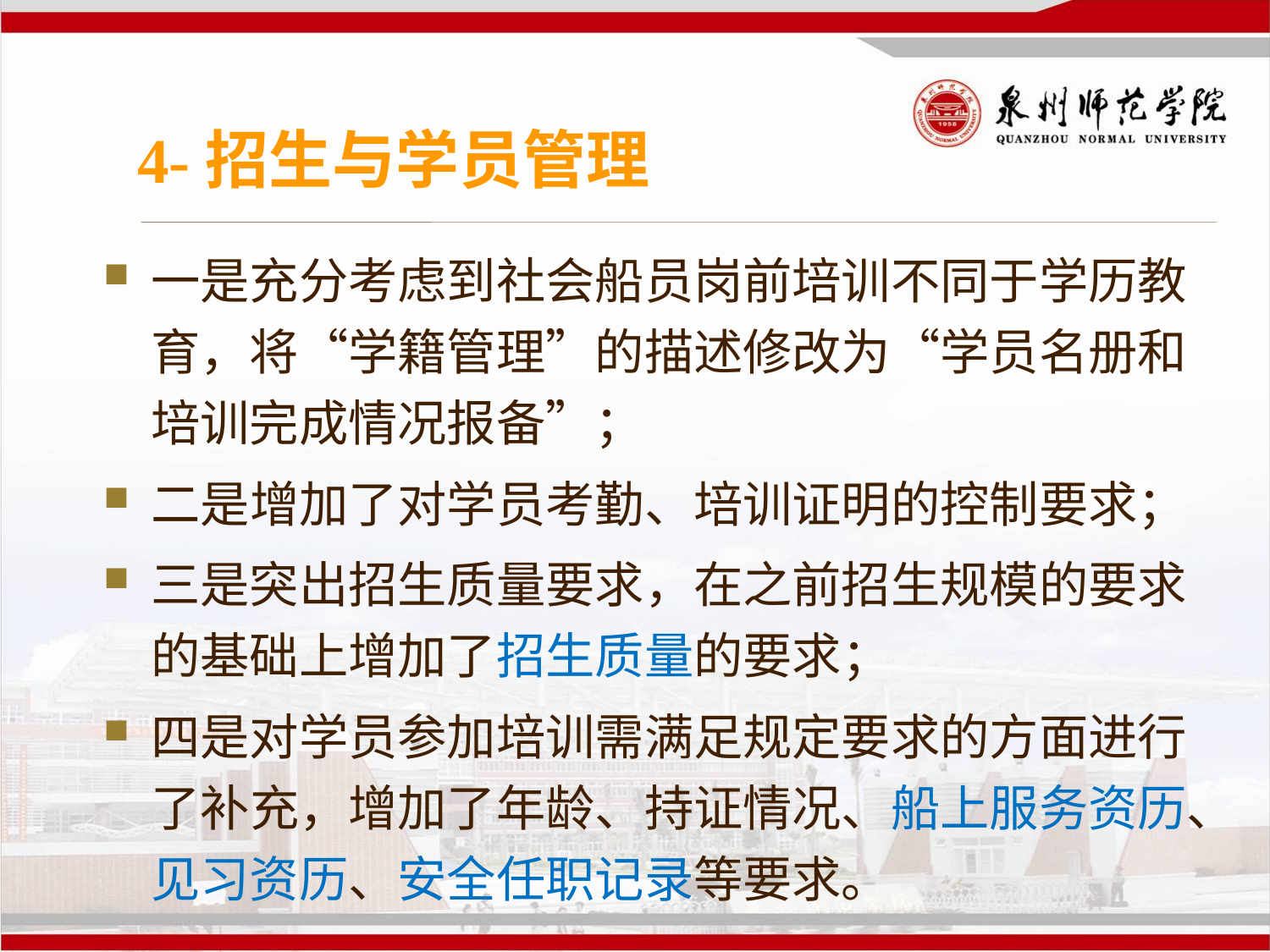

# 4-招生与学员管理
一是充分考虑到社会船员岗前培训不同于学历教育，将“学籍管理”的描述修改为“学员名册和培训完成情况报备”；
二是增加了对学员考勤、培训证明的控制要求；
三是突出招生质量要求，在之前招生规模的要求的基础上增加了招生质量的要求；
四是对学员参加培训需满足规定要求的方面进行了补充，增加了年龄、持证情况、船上服务资历、见习资历、安全任职记录等要求。